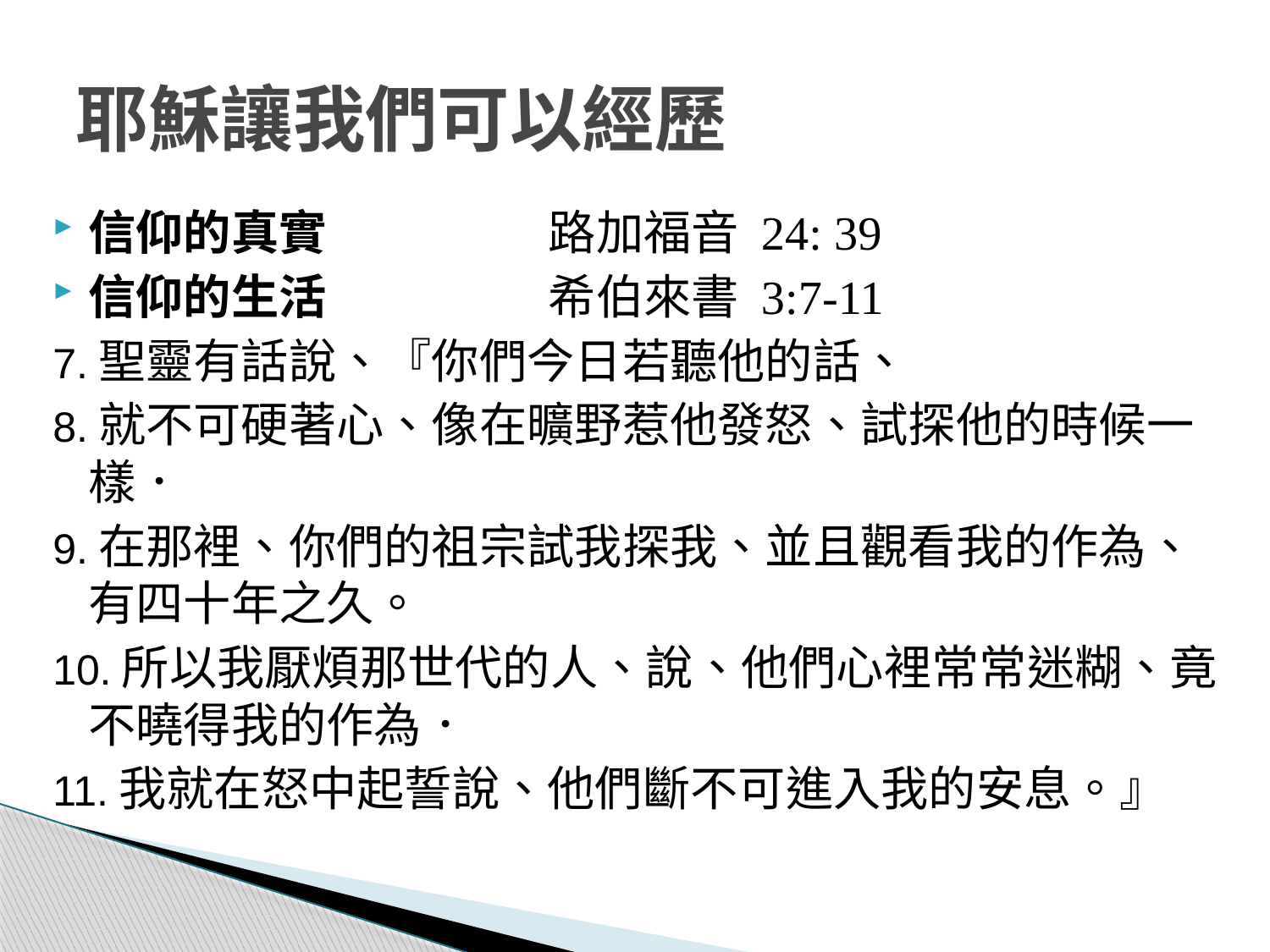

# 耶穌讓我們可以經歷
信仰的真實                     路加福音 24: 39
信仰的生活                     希伯來書 3:7-11
7.聖靈有話說、『你們今日若聽他的話、
8.就不可硬著心、像在曠野惹他發怒、試探他的時候一樣．
9.在那裡、你們的祖宗試我探我、並且觀看我的作為、有四十年之久。
10.所以我厭煩那世代的人、說、他們心裡常常迷糊、竟不曉得我的作為．
11.我就在怒中起誓說、他們斷不可進入我的安息。』